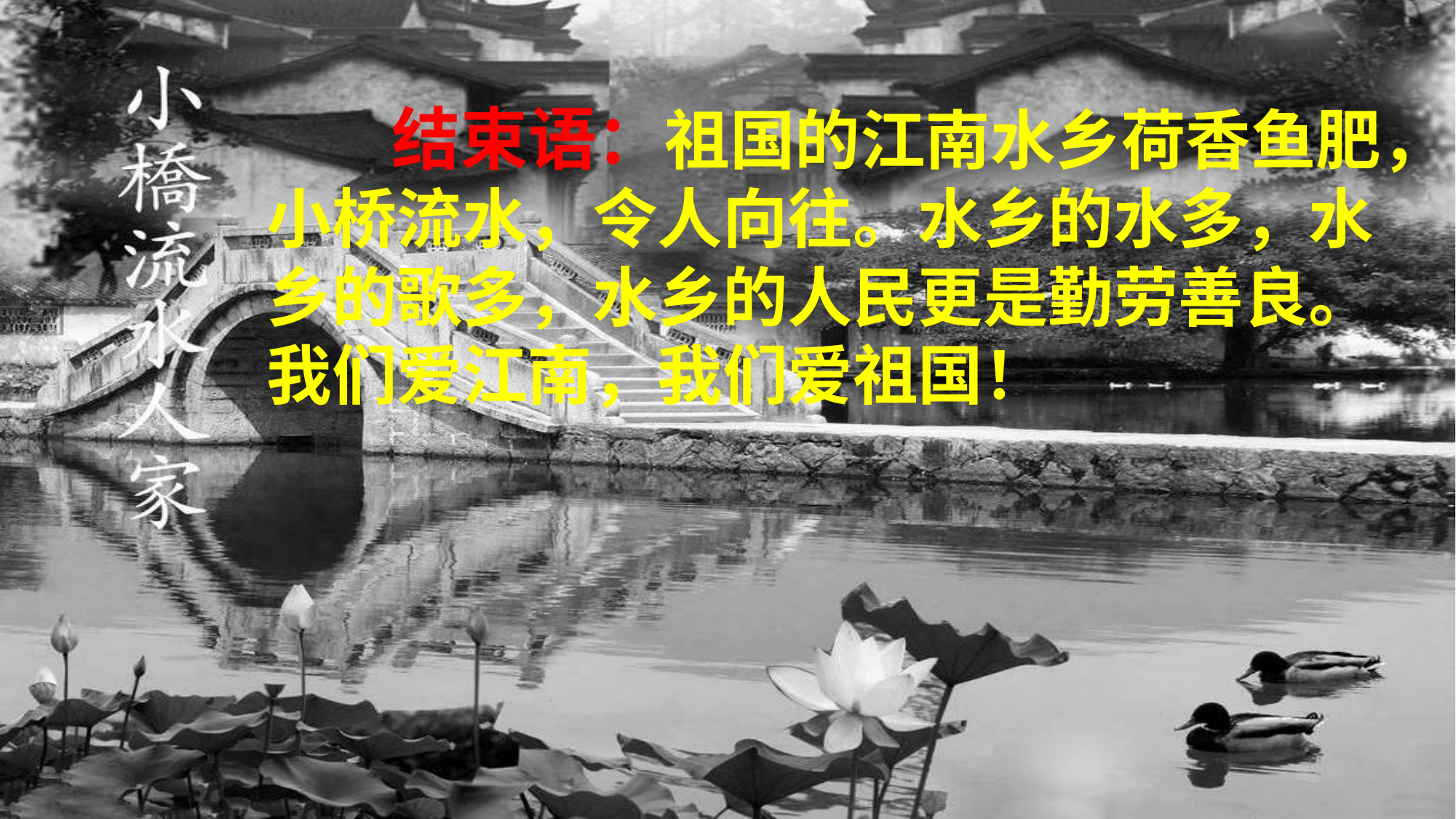

结束语：祖国的江南水乡荷香鱼肥，小桥流水，令人向往。水乡的水多，水乡的歌多，水乡的人民更是勤劳善良。我们爱江南，我们爱祖国！